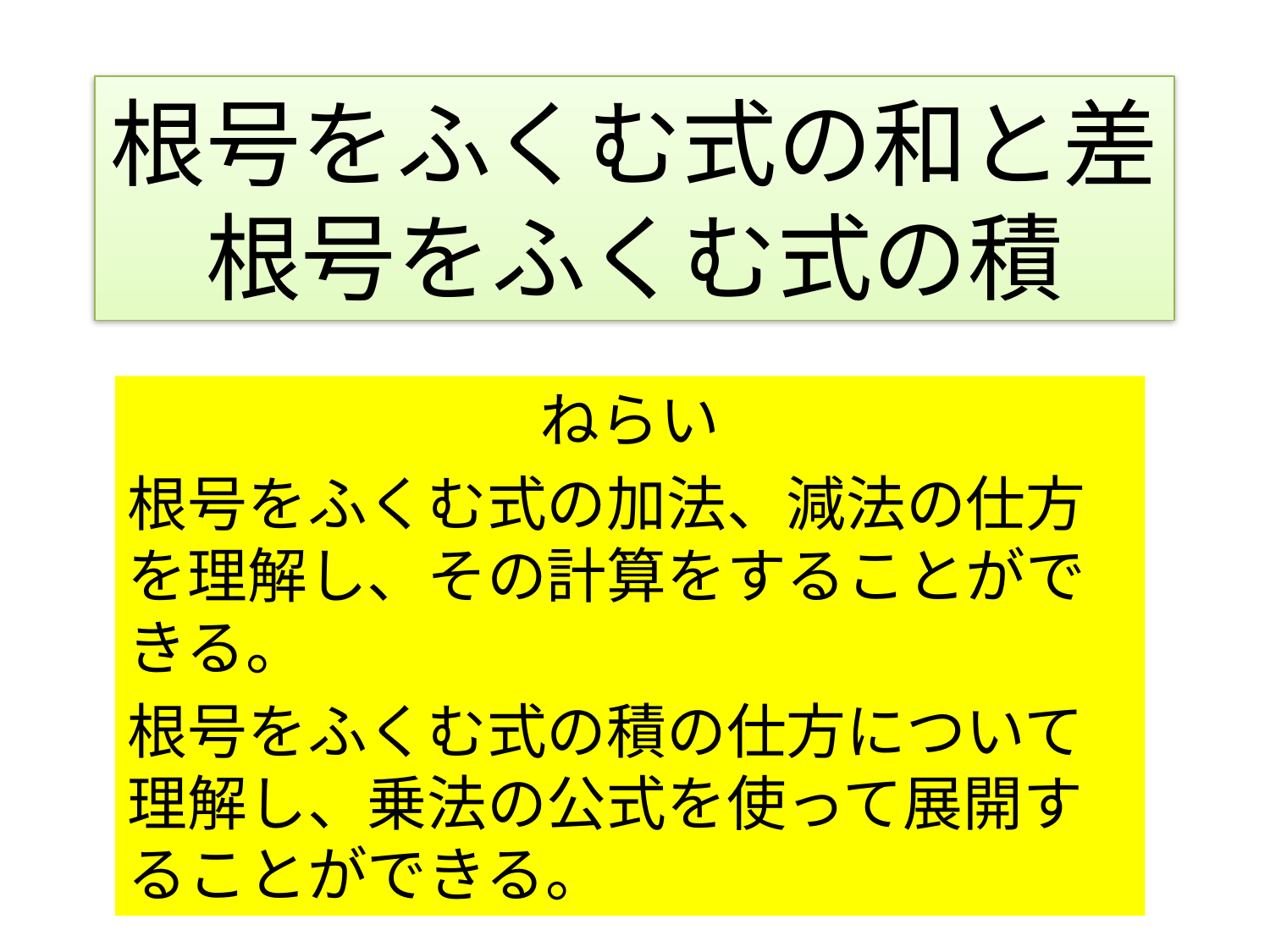

# 根号をふくむ式の和と差 根号をふくむ式の積
ねらい
根号をふくむ式の加法、減法の仕方を理解し、その計算をすることができる。
根号をふくむ式の積の仕方について理解し、乗法の公式を使って展開することができる。